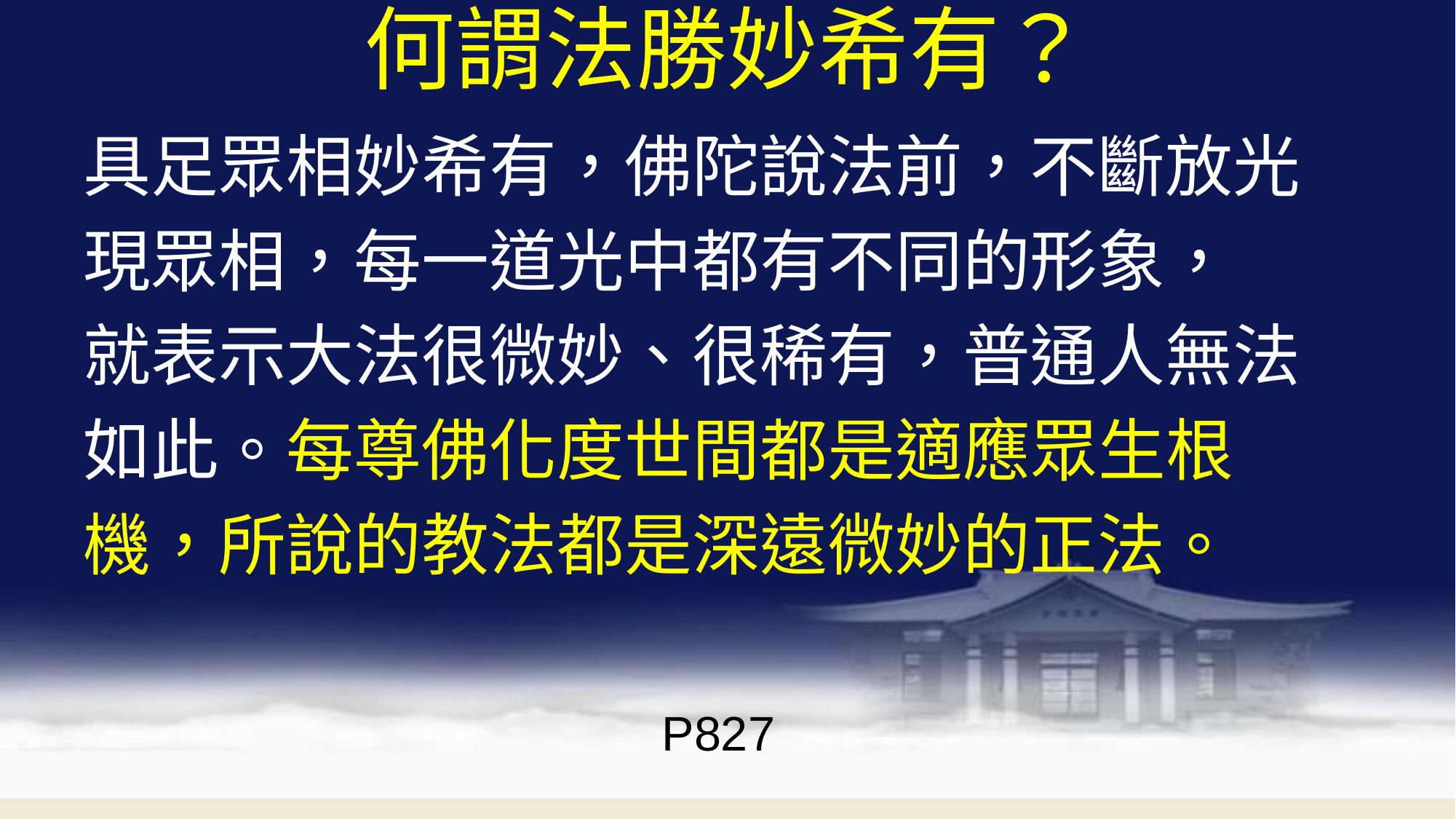

# 何謂法勝妙希有？
具足眾相妙希有，佛陀說法前，不斷放光
現眾相，每一道光中都有不同的形象，
就表示大法很微妙、很稀有，普通人無法
如此。每尊佛化度世間都是適應眾生根
機，所說的教法都是深遠微妙的正法。
P827